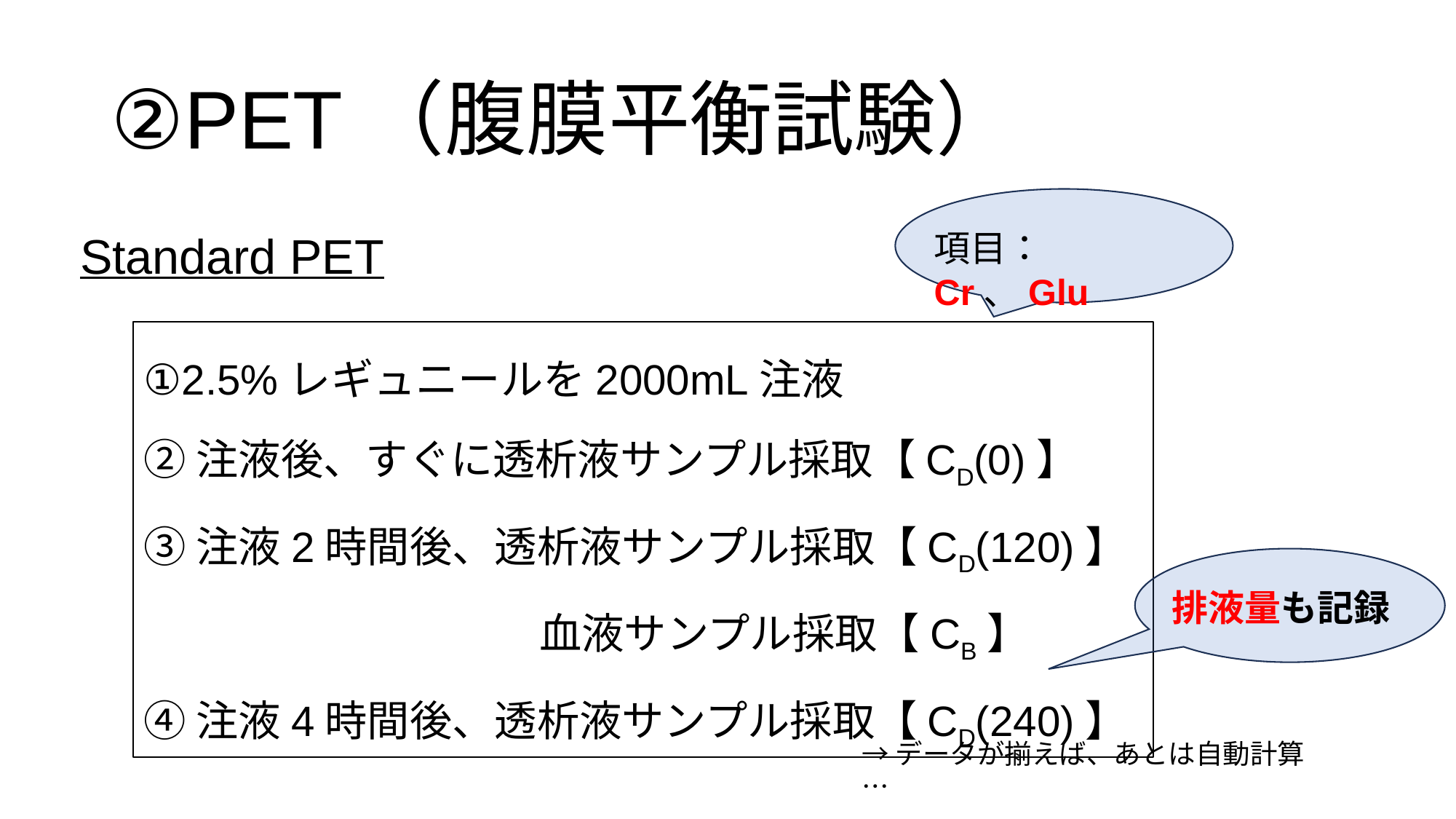

# ②PET（腹膜平衡試験）

項目：Cr、Glu
Standard PET
①2.5%レギュニールを2000mL注液
②注液後、すぐに透析液サンプル採取【CD(0)】
③注液2時間後、透析液サンプル採取【CD(120)】
　　　　　　　　      血液サンプル採取【CB】
④注液4時間後、透析液サンプル採取【CD(240)】

排液量も記録
→データが揃えば、あとは自動計算…